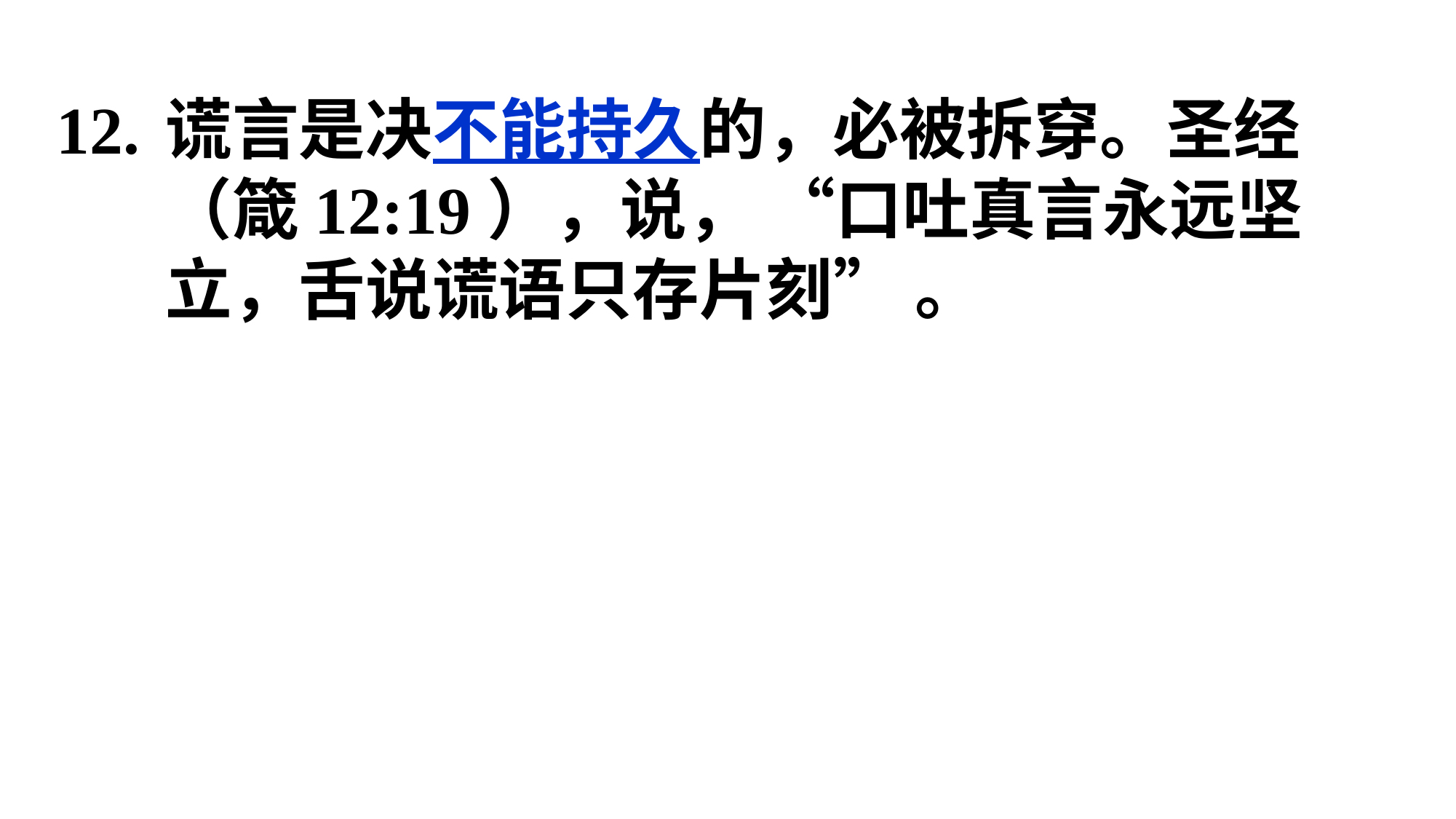

12.	谎言是决不能持久的，必被拆穿。圣经（箴12:19），说， “口吐真言永远坚立，舌说谎语只存片刻” 。